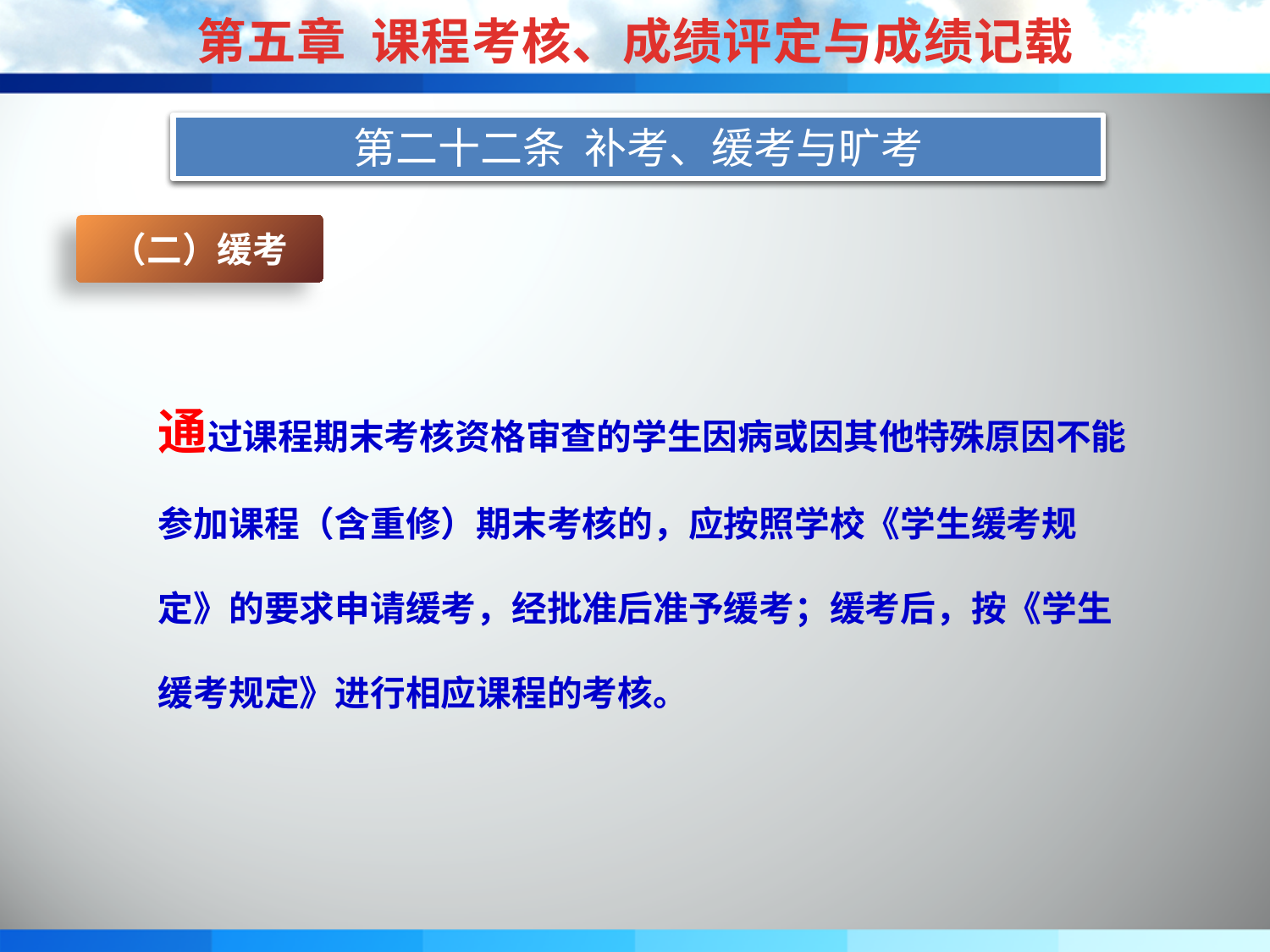

第五章  课程考核、成绩评定与成绩记载
第二十一条  期末考核资格审核
第二十二条  补考、缓考与旷考
（二）缓考
通过课程期末考核资格审查的学生因病或因其他特殊原因不能参加课程（含重修）期末考核的，应按照学校《学生缓考规定》的要求申请缓考，经批准后准予缓考；缓考后，按《学生缓考规定》进行相应课程的考核。